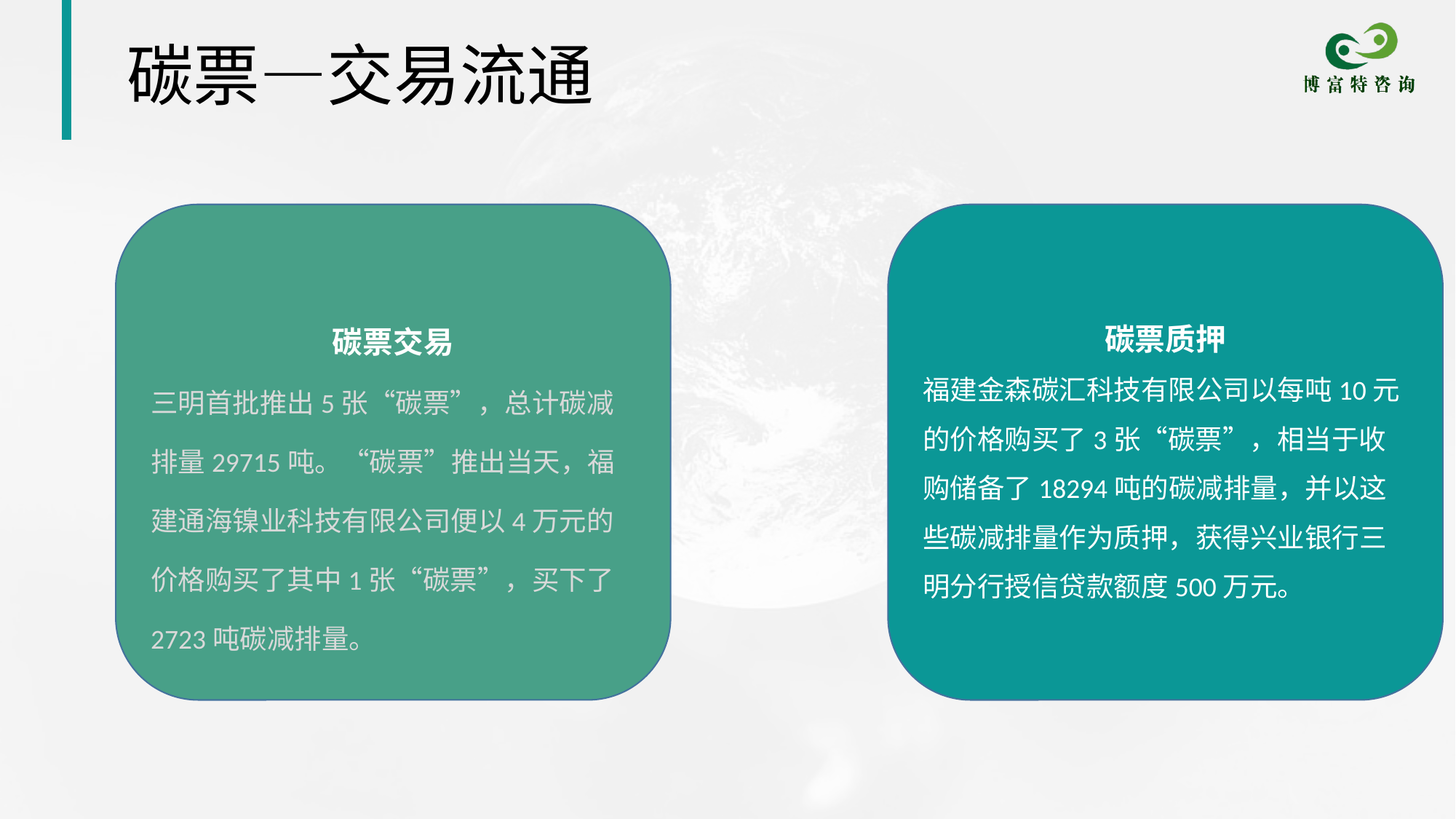

# 碳票—交易流通
碳票交易
三明首批推出5张“碳票”，总计碳减排量29715吨。“碳票”推出当天，福建通海镍业科技有限公司便以4万元的价格购买了其中1张“碳票”，买下了2723吨碳减排量。
碳票质押
福建金森碳汇科技有限公司以每吨10元的价格购买了3张“碳票”，相当于收购储备了18294吨的碳减排量，并以这些碳减排量作为质押，获得兴业银行三明分行授信贷款额度500万元。